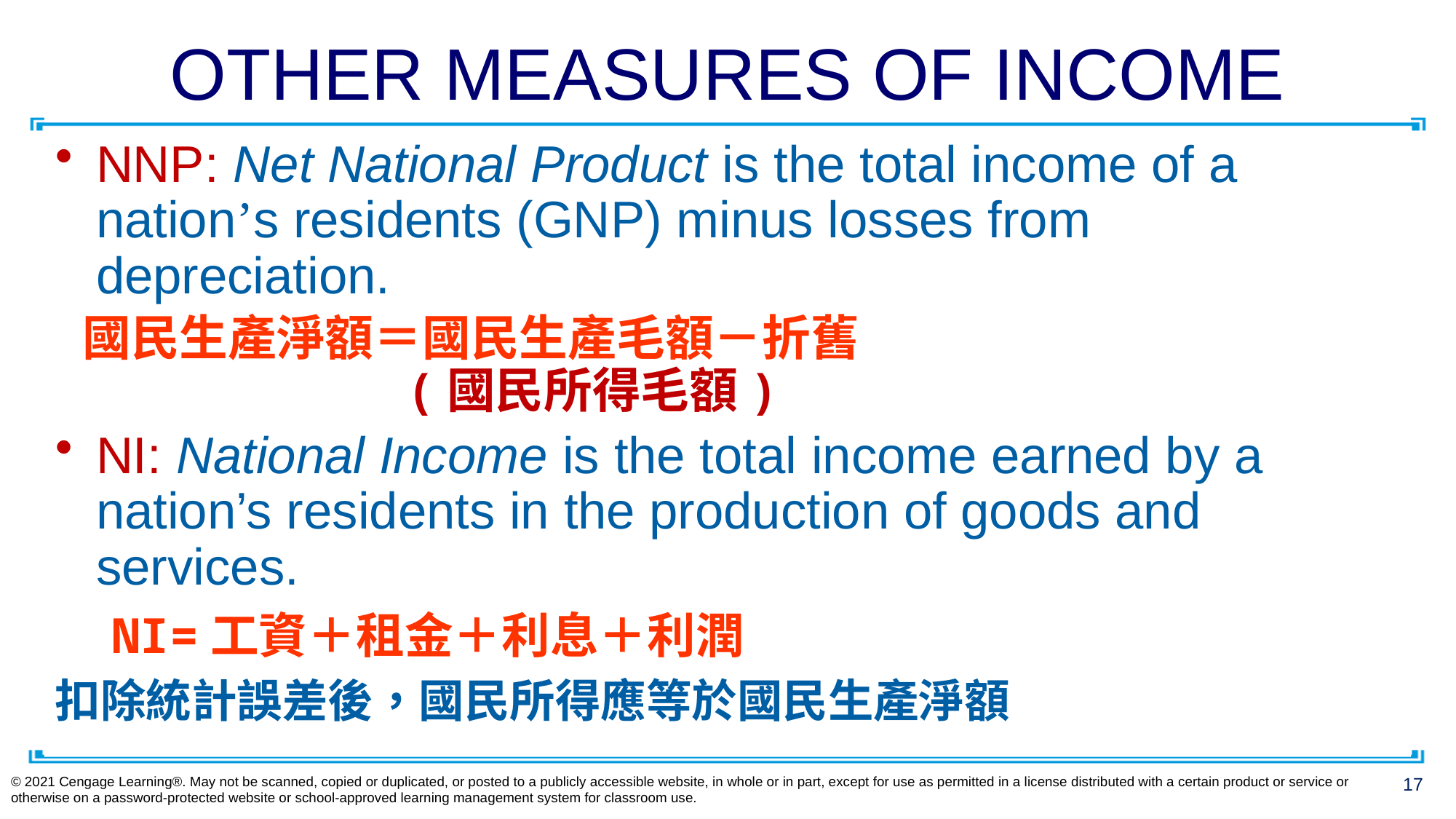

# OTHER MEASURES OF INCOME
NNP: Net National Product is the total income of a nation’s residents (GNP) minus losses from depreciation.
  國民生產淨額＝國民生產毛額－折舊
                               (國民所得毛額)
NI: National Income is the total income earned by a nation’s residents in the production of goods and services.
　NI=工資＋租金＋利息＋利潤
扣除統計誤差後，國民所得應等於國民生產淨額
© 2021 Cengage Learning®. May not be scanned, copied or duplicated, or posted to a publicly accessible website, in whole or in part, except for use as permitted in a license distributed with a certain product or service or otherwise on a password-protected website or school-approved learning management system for classroom use.
17